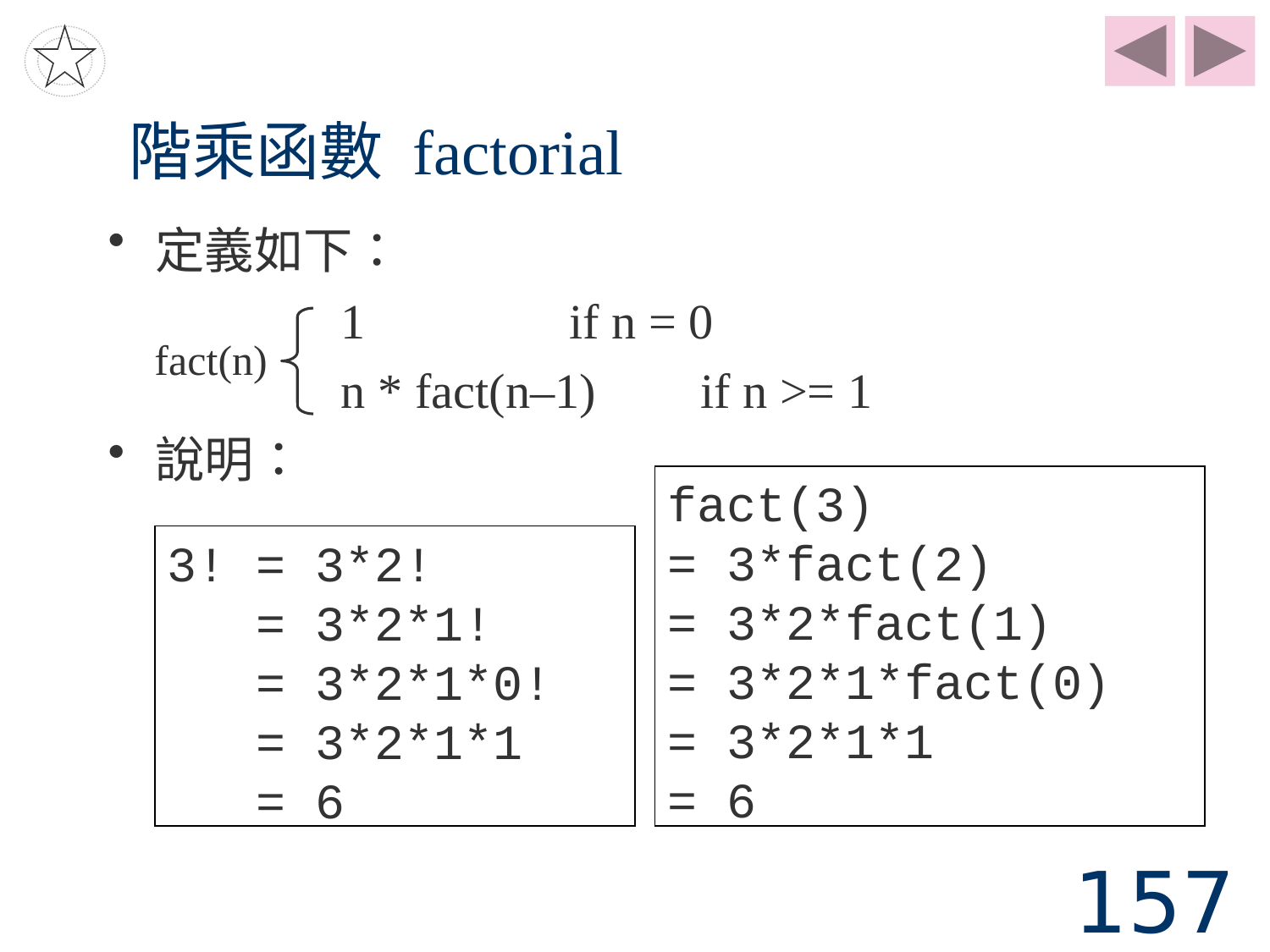

# 階乘函數 factorial
定義如下：
                   1	             if n = 0
                   n * fact(n–1)	   if n >= 1
說明：

fact(n)
fact(3)
= 3*fact(2)
= 3*2*fact(1)
= 3*2*1*fact(0)
= 3*2*1*1
= 6
3! = 3*2!
   = 3*2*1!
   = 3*2*1*0!
   = 3*2*1*1
   = 6
157